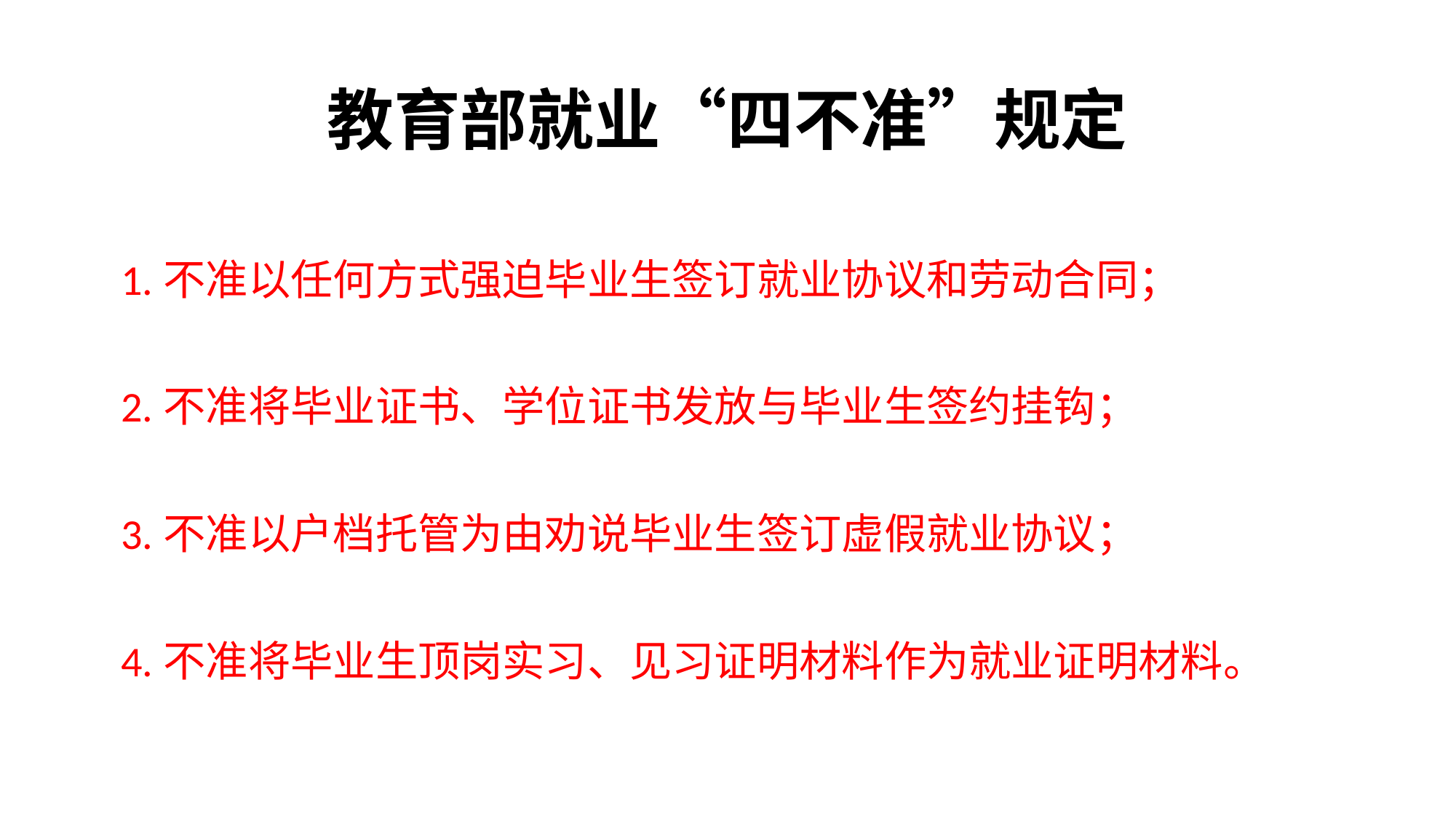

# 教育部就业“四不准”规定
1.不准以任何方式强迫毕业生签订就业协议和劳动合同；
2.不准将毕业证书、学位证书发放与毕业生签约挂钩；
3.不准以户档托管为由劝说毕业生签订虚假就业协议；
4.不准将毕业生顶岗实习、见习证明材料作为就业证明材料。